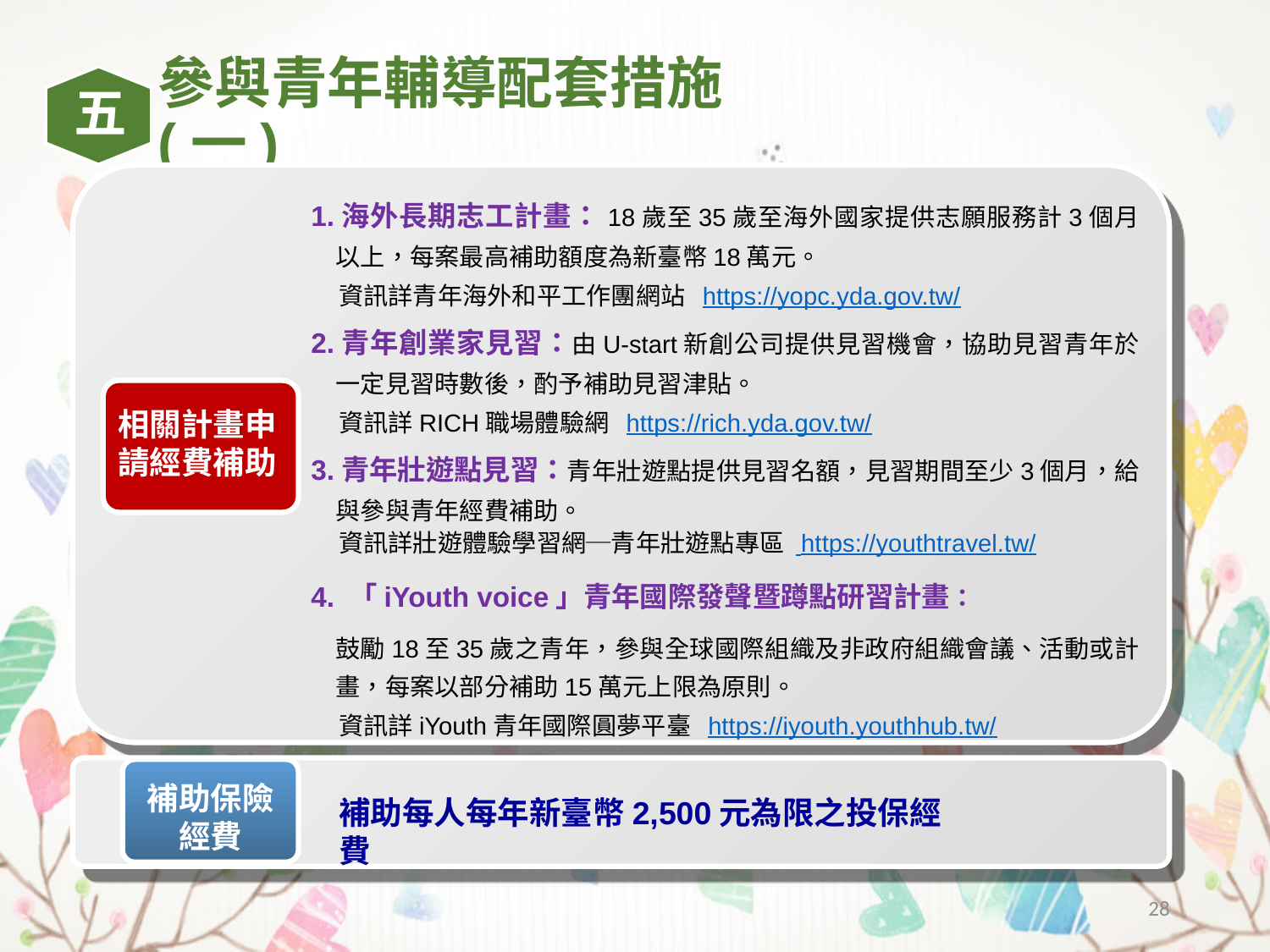

五
參與青年輔導配套措施(一)

1.海外長期志工計畫：18歲至35歲至海外國家提供志願服務計3個月以上，每案最高補助額度為新臺幣18萬元。
    資訊詳青年海外和平工作團網站  https://yopc.yda.gov.tw/
2.青年創業家見習：由U-start新創公司提供見習機會，協助見習青年於一定見習時數後，酌予補助見習津貼。
    資訊詳RICH職場體驗網  https://rich.yda.gov.tw/
3.青年壯遊點見習：青年壯遊點提供見習名額，見習期間至少3個月，給與參與青年經費補助。
    資訊詳壯遊體驗學習網─青年壯遊點專區   https://youthtravel.tw/
4. 「iYouth voice」青年國際發聲暨蹲點研習計畫：
鼓勵18至35歲之青年，參與全球國際組織及非政府組織會議、活動或計畫，每案以部分補助15萬元上限為原則。
    資訊詳iYouth青年國際圓夢平臺  https://iyouth.youthhub.tw/

相關計畫申請經費補助

補助保險
經費
補助每人每年新臺幣2,500元為限之投保經費

28